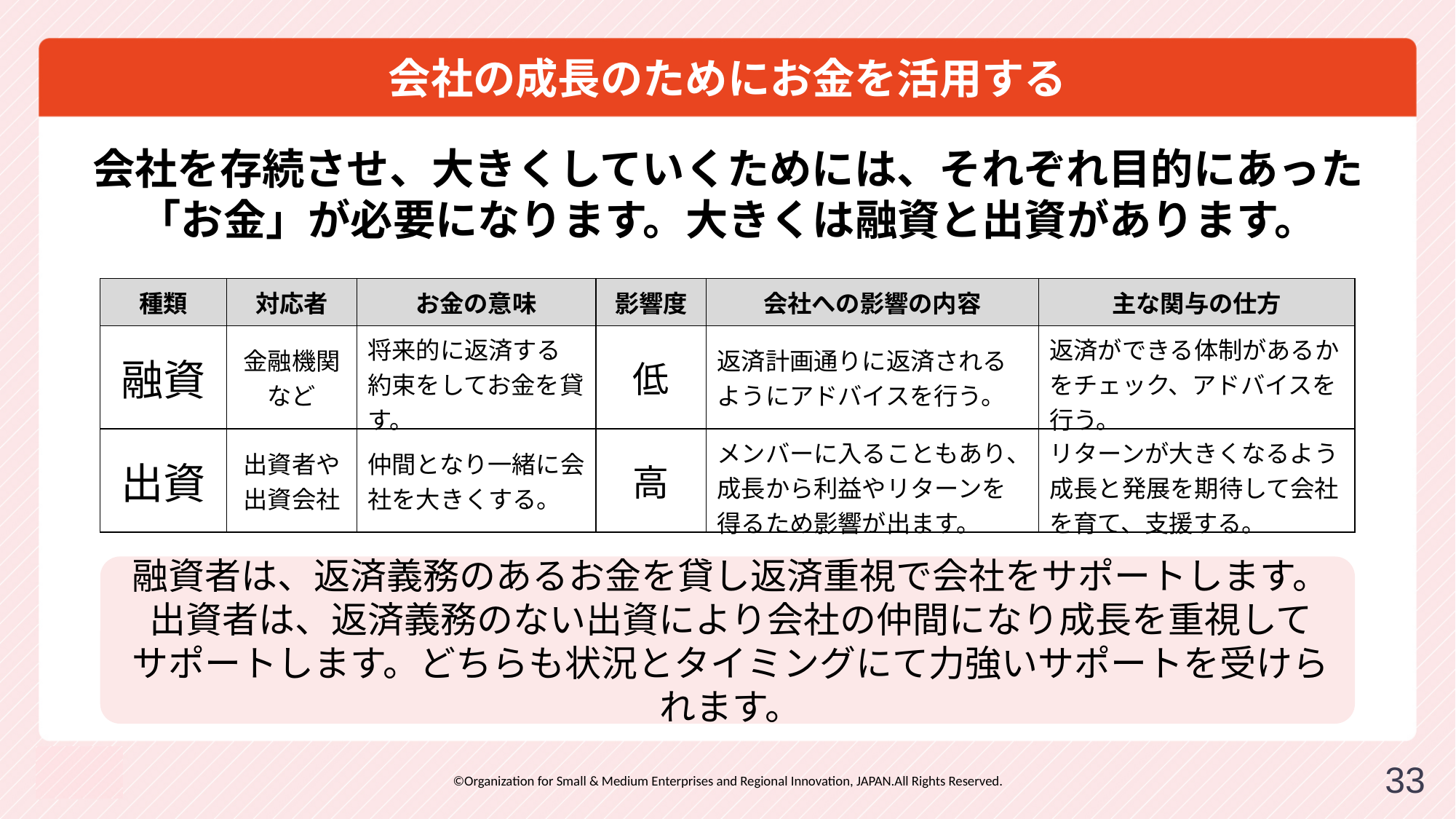

# 会社の成長のためにお金を活用する
会社を存続させ、大きくしていくためには、それぞれ目的にあった
「お金」が必要になります。大きくは融資と出資があります。
| 種類 | 対応者 | お金の意味 | 影響度 | 会社への影響の内容 | 主な関与の仕方 |
| --- | --- | --- | --- | --- | --- |
| 融資 | 金融機関 など | 将来的に返済する約束をしてお金を貸す。 | 低 | 返済計画通りに返済されるようにアドバイスを行う。 | 返済ができる体制があるかをチェック、アドバイスを行う。 |
| 出資 | 出資者や 出資会社 | 仲間となり一緒に会社を大きくする。 | 高 | メンバーに入ることもあり、成長から利益やリターンを得るため影響が出ます。 | リターンが大きくなるよう成長と発展を期待して会社を育て、支援する。 |
融資者は、返済義務のあるお金を貸し返済重視で会社をサポートします。
出資者は、返済義務のない出資により会社の仲間になり成長を重視して
サポートします。どちらも状況とタイミングにて力強いサポートを受けられます。